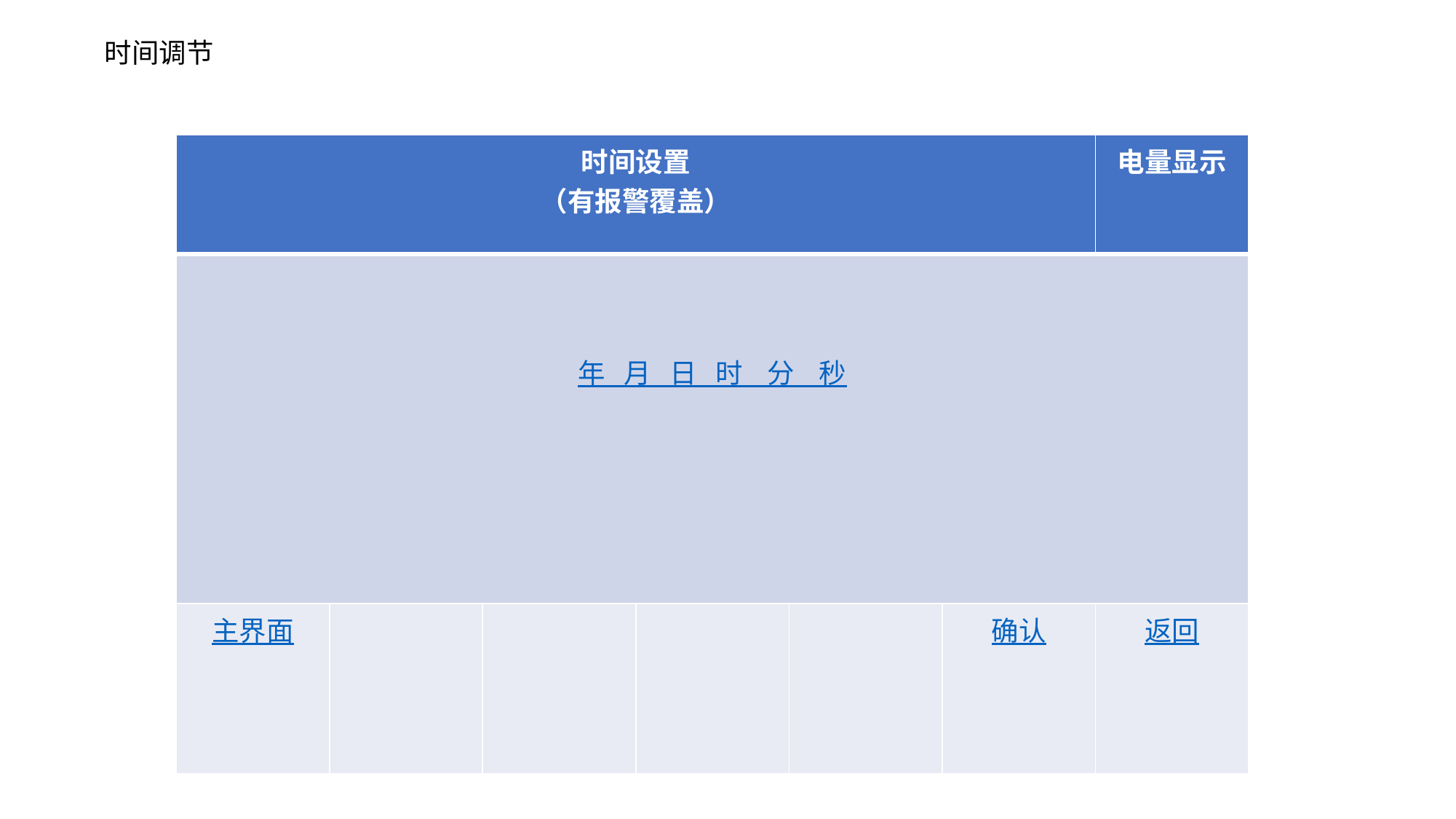

时间调节
| 时间设置 （有报警覆盖） |  |  |  |  |  | 电量显示 |
| --- | --- | --- | --- | --- | --- | --- |
| 年 月 日 时 分 秒 |  |  |  |  |  |  |
| 主界面 |  |  |  |  | 确认 | 返回 |